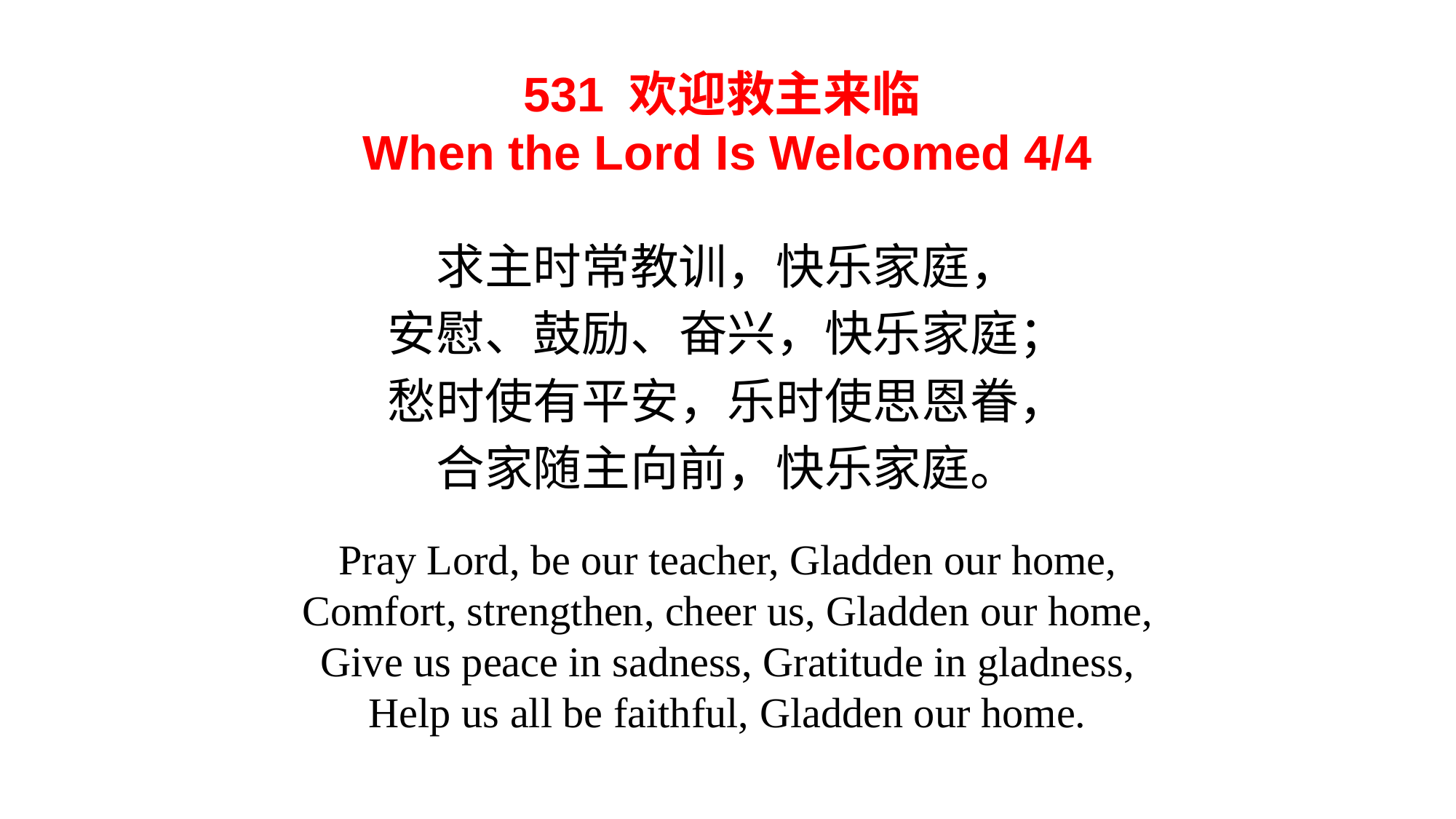

531 欢迎救主来临
When the Lord Is Welcomed 4/4
求主时常教训，快乐家庭，
安慰、鼓励、奋兴，快乐家庭；
愁时使有平安，乐时使思恩眷，
合家随主向前，快乐家庭。

Pray Lord, be our teacher, Gladden our home,
Comfort, strengthen, cheer us, Gladden our home,
Give us peace in sadness, Gratitude in gladness,
Help us all be faithful, Gladden our home.